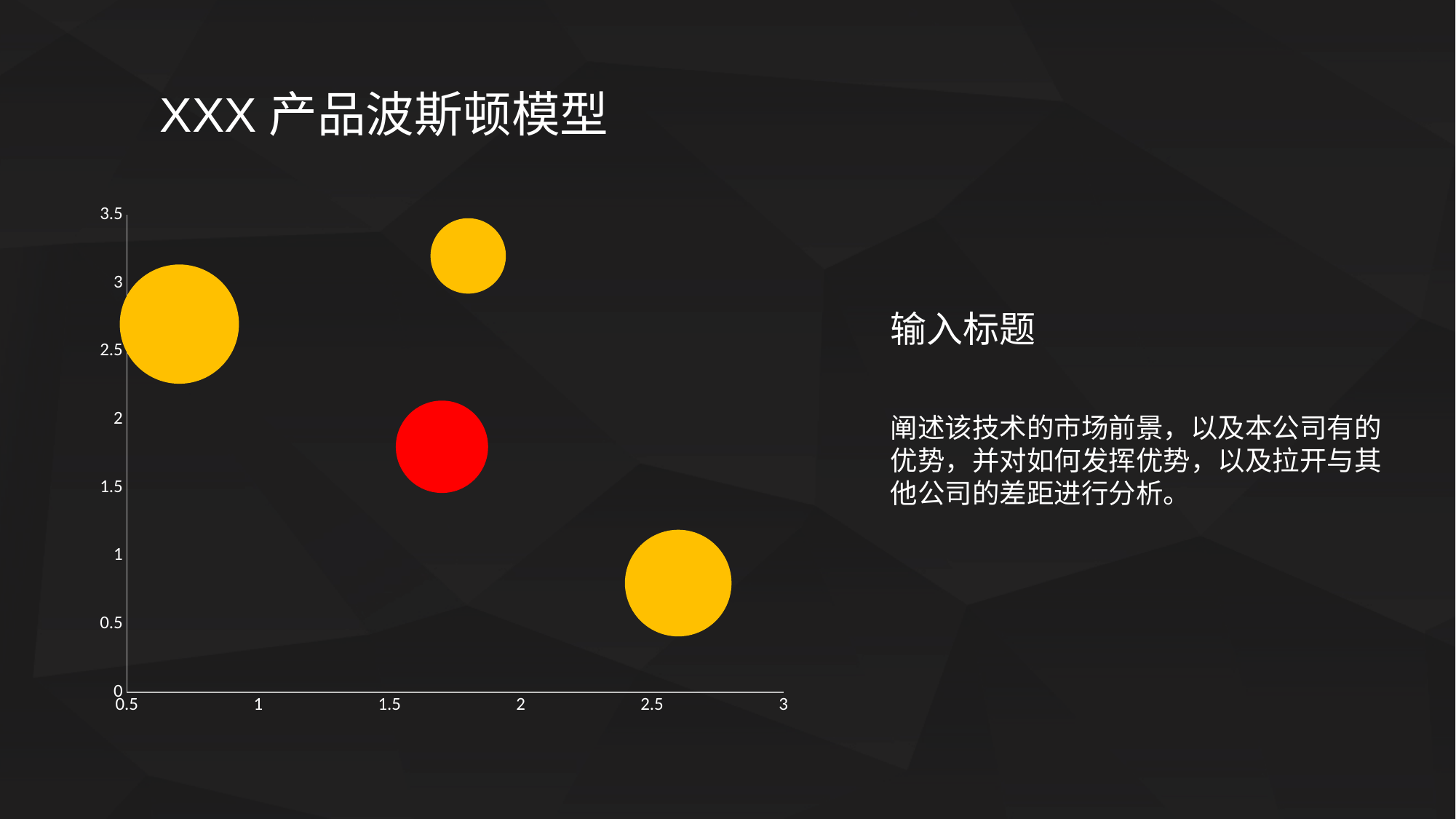

XXX产品波斯顿模型

### Chart

| Category | 成本 |
|---|---|
输入标题
阐述该技术的市场前景，以及本公司有的优势，并对如何发挥优势，以及拉开与其他公司的差距进行分析。